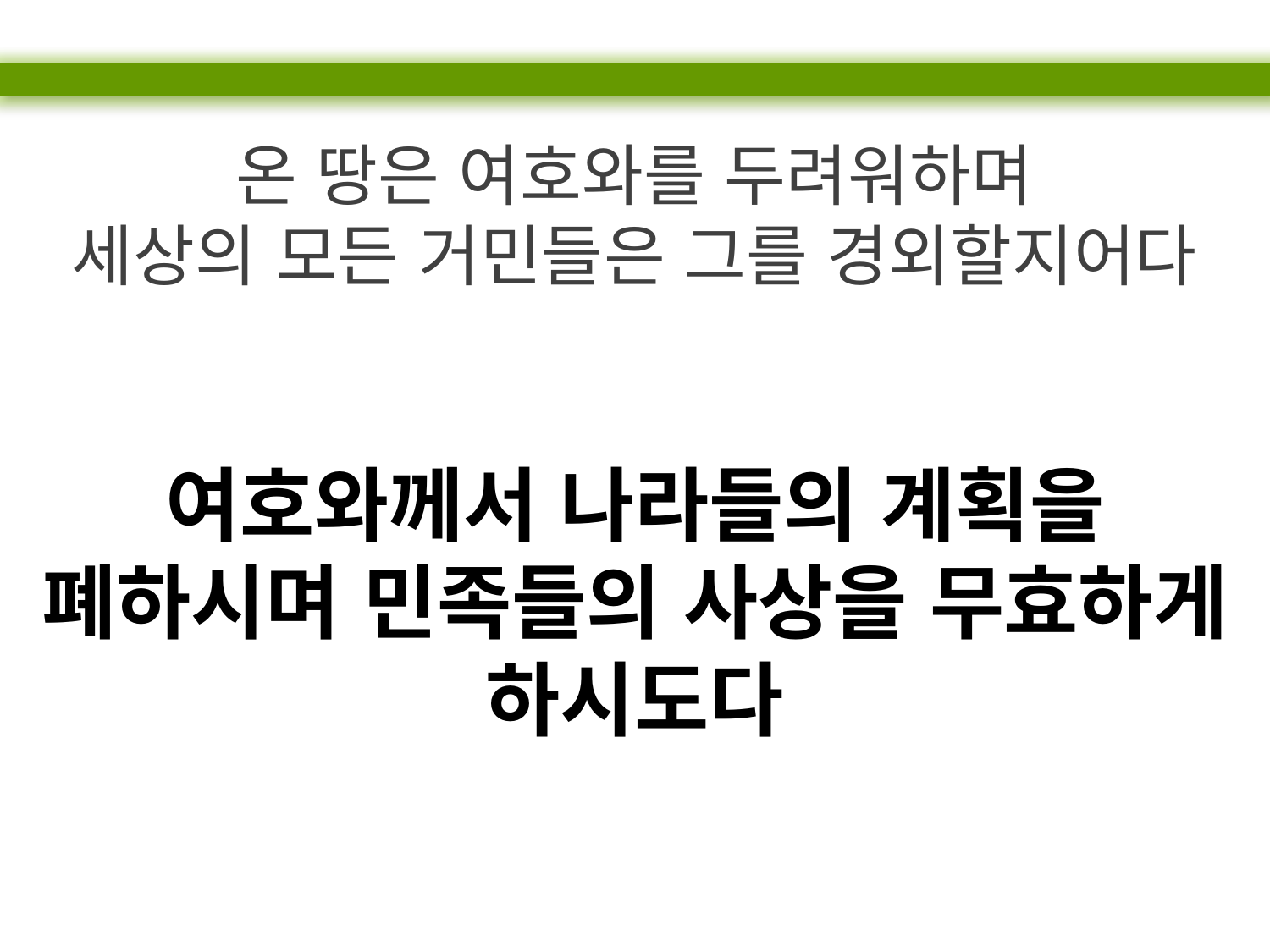

온 땅은 여호와를 두려워하며
세상의 모든 거민들은 그를 경외할지어다
여호와께서 나라들의 계획을 폐하시며 민족들의 사상을 무효하게 하시도다